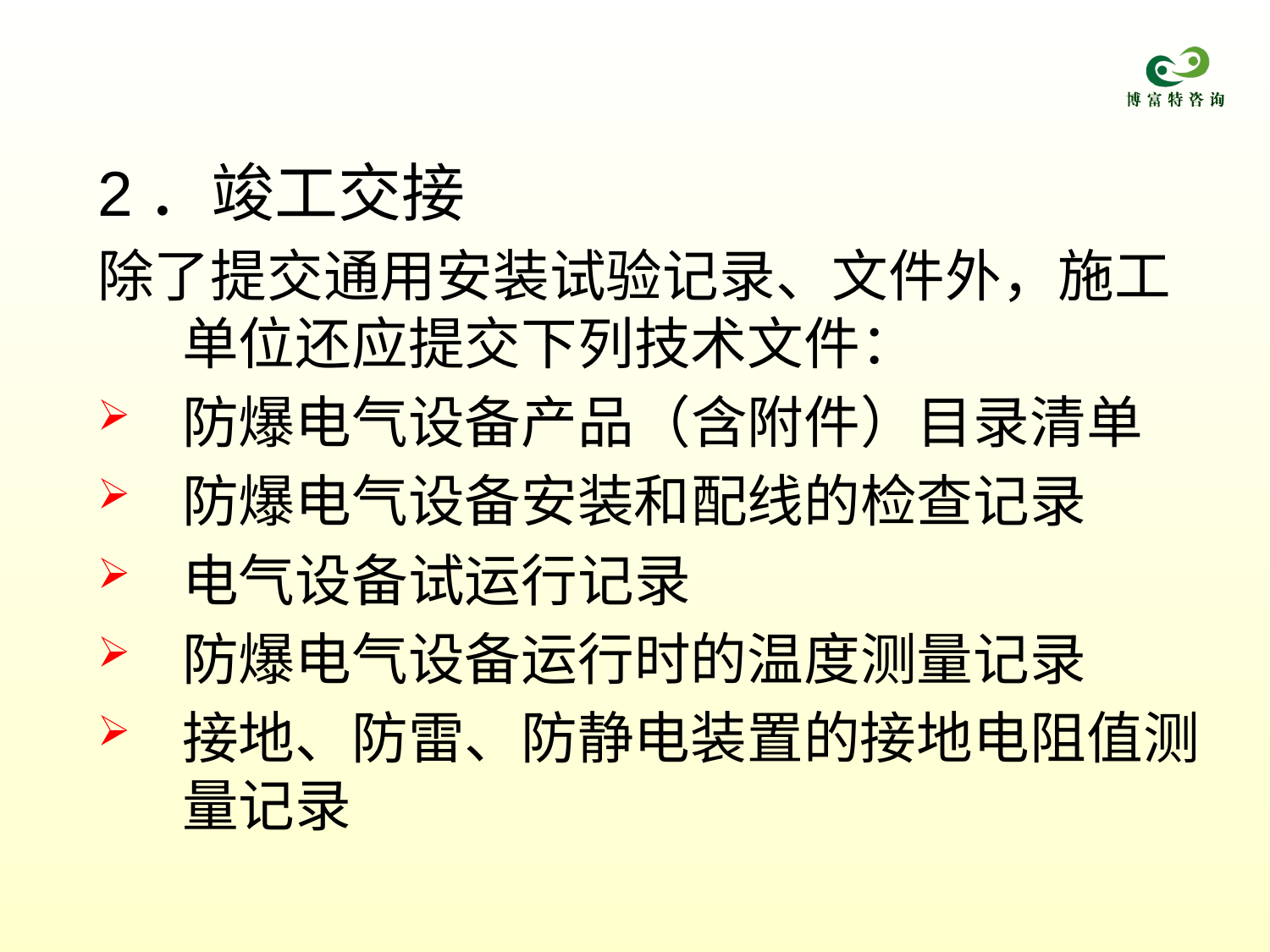

2．竣工交接
除了提交通用安装试验记录、文件外，施工单位还应提交下列技术文件：
防爆电气设备产品（含附件）目录清单
防爆电气设备安装和配线的检查记录
电气设备试运行记录
防爆电气设备运行时的温度测量记录
接地、防雷、防静电装置的接地电阻值测量记录
43